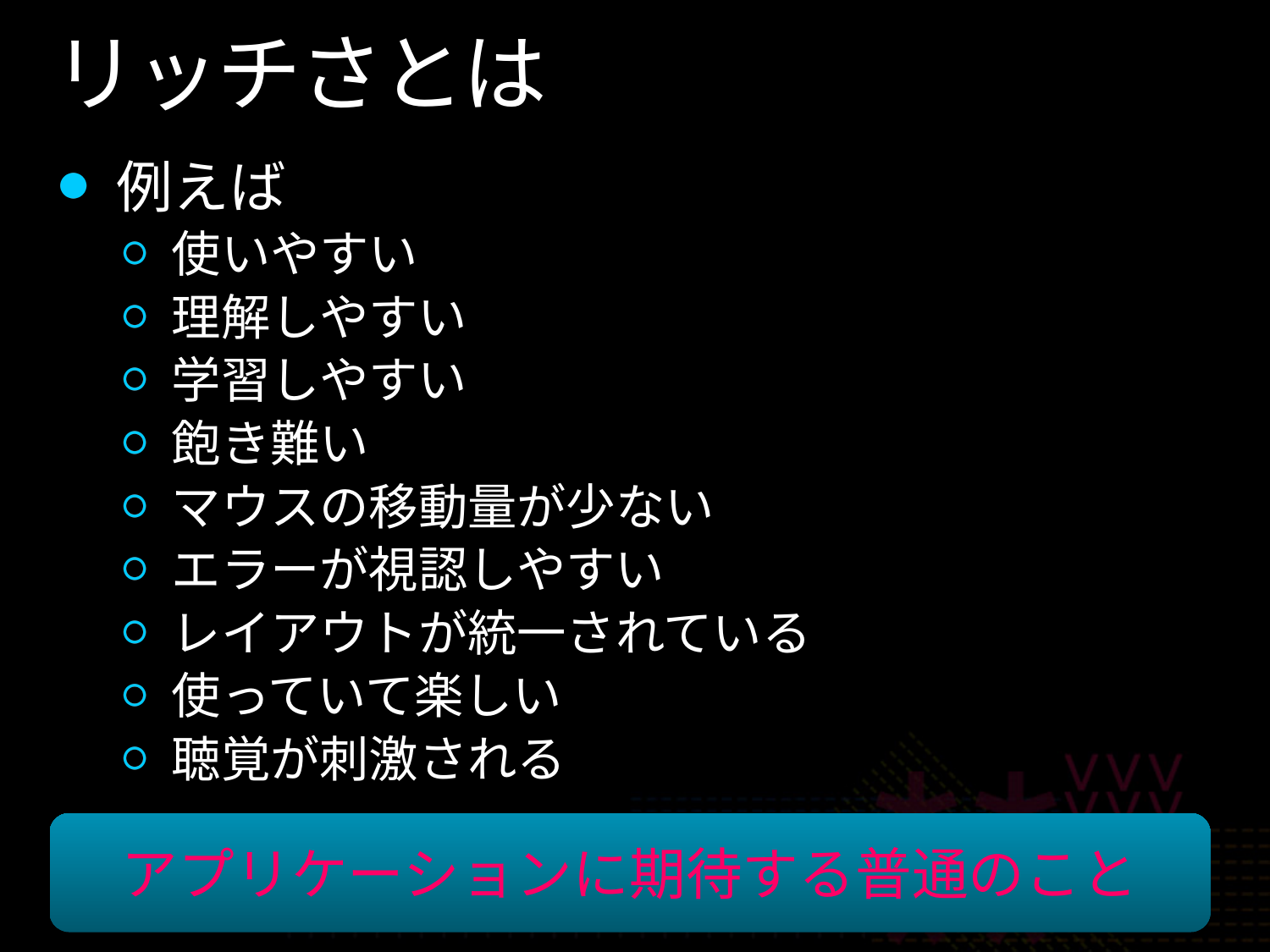

# リッチさとは
例えば
使いやすい
理解しやすい
学習しやすい
飽き難い
マウスの移動量が少ない
エラーが視認しやすい
レイアウトが統一されている
使っていて楽しい
聴覚が刺激される
アプリケーションに期待する普通のこと